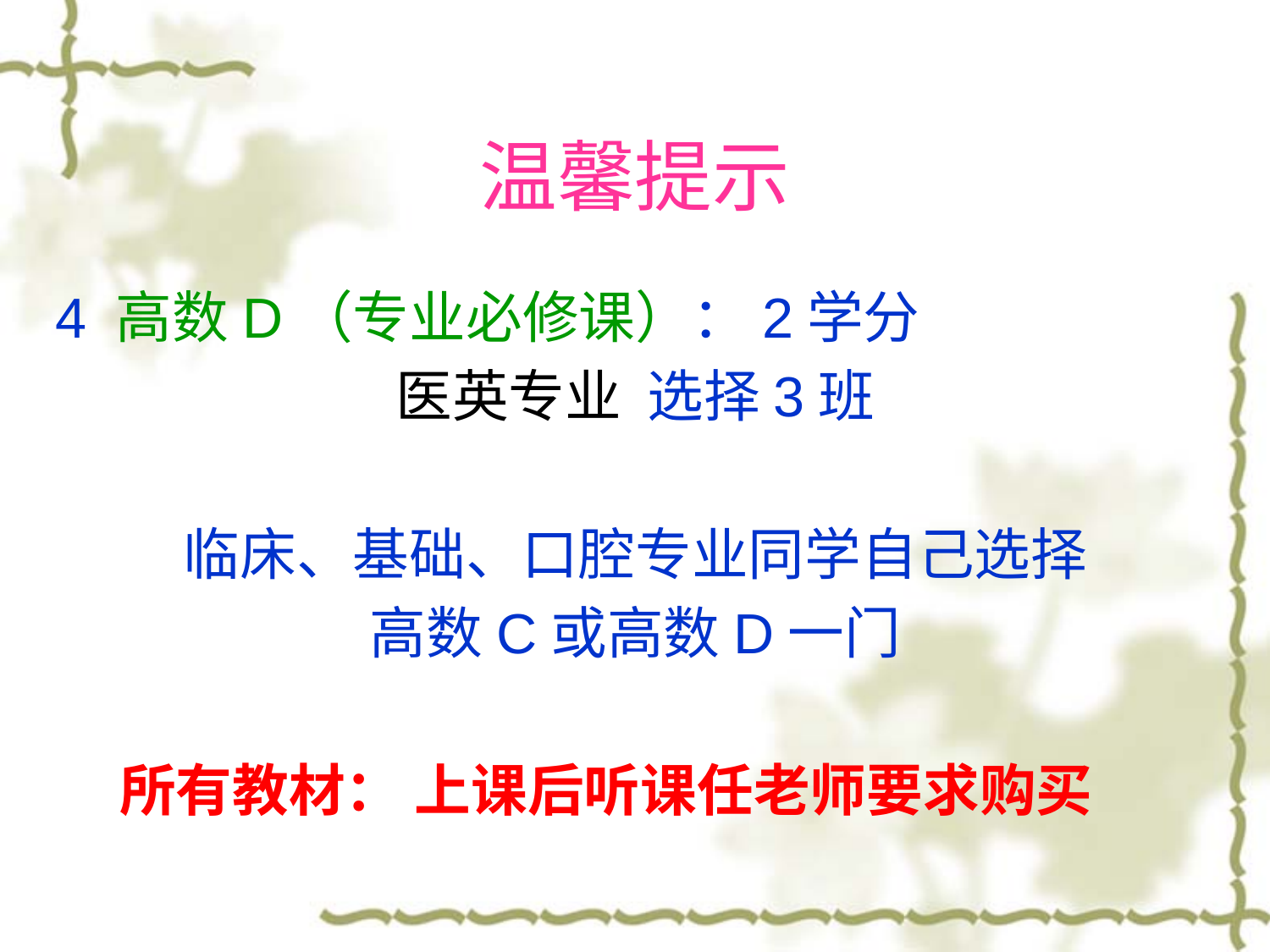

# 温馨提示
4 高数D（专业必修课）：2学分
医英专业  选择3班

临床、基础、口腔专业同学自己选择
高数C或高数D一门

    所有教材： 上课后听课任老师要求购买